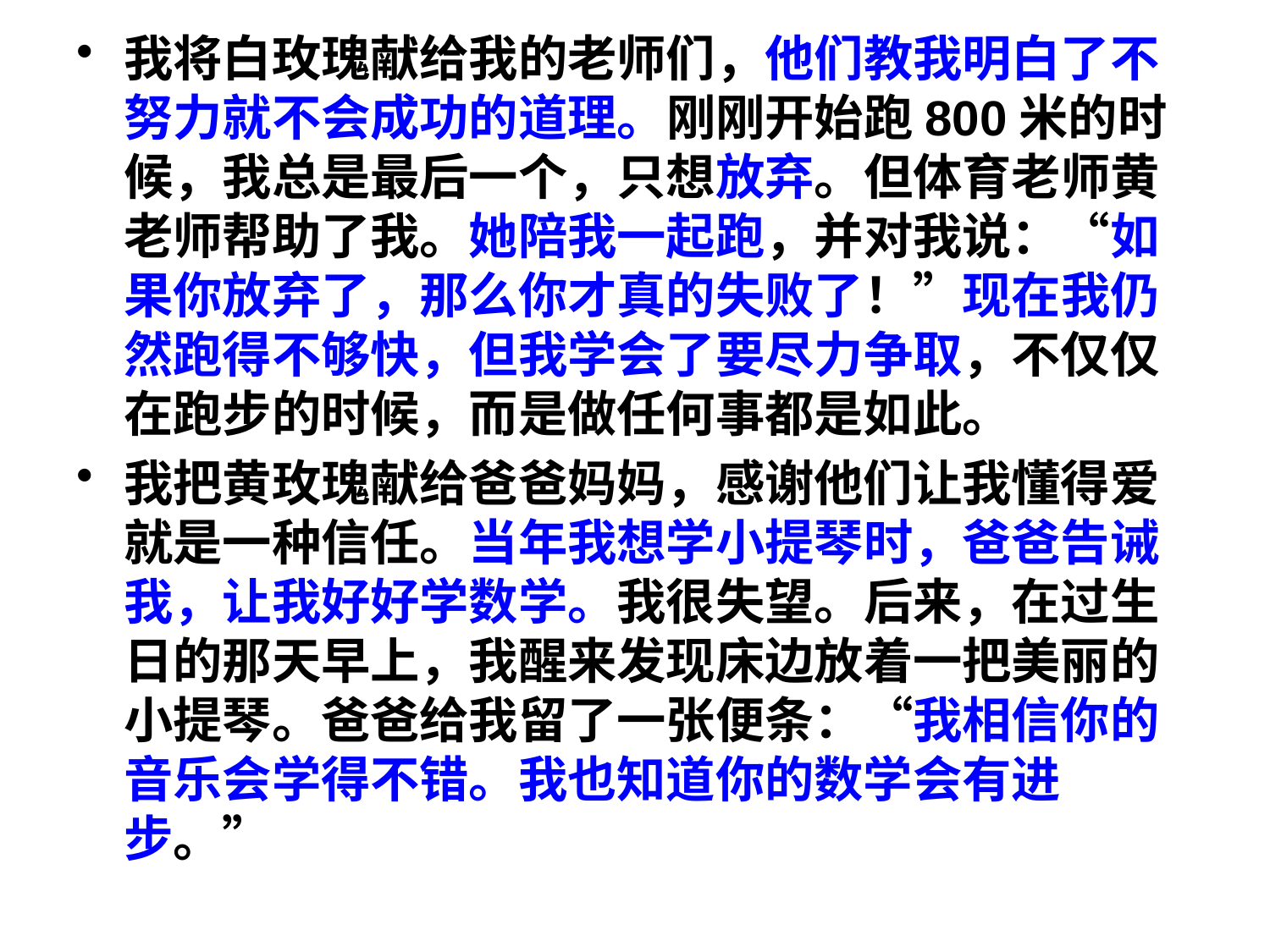

我将白玫瑰献给我的老师们，他们教我明白了不努力就不会成功的道理。刚刚开始跑800米的时候，我总是最后一个，只想放弃。但体育老师黄老师帮助了我。她陪我一起跑，并对我说：“如果你放弃了，那么你才真的失败了！”现在我仍然跑得不够快，但我学会了要尽力争取，不仅仅在跑步的时候，而是做任何事都是如此。
我把黄玫瑰献给爸爸妈妈，感谢他们让我懂得爱就是一种信任。当年我想学小提琴时，爸爸告诫我，让我好好学数学。我很失望。后来，在过生日的那天早上，我醒来发现床边放着一把美丽的小提琴。爸爸给我留了一张便条：“我相信你的音乐会学得不错。我也知道你的数学会有进步。”